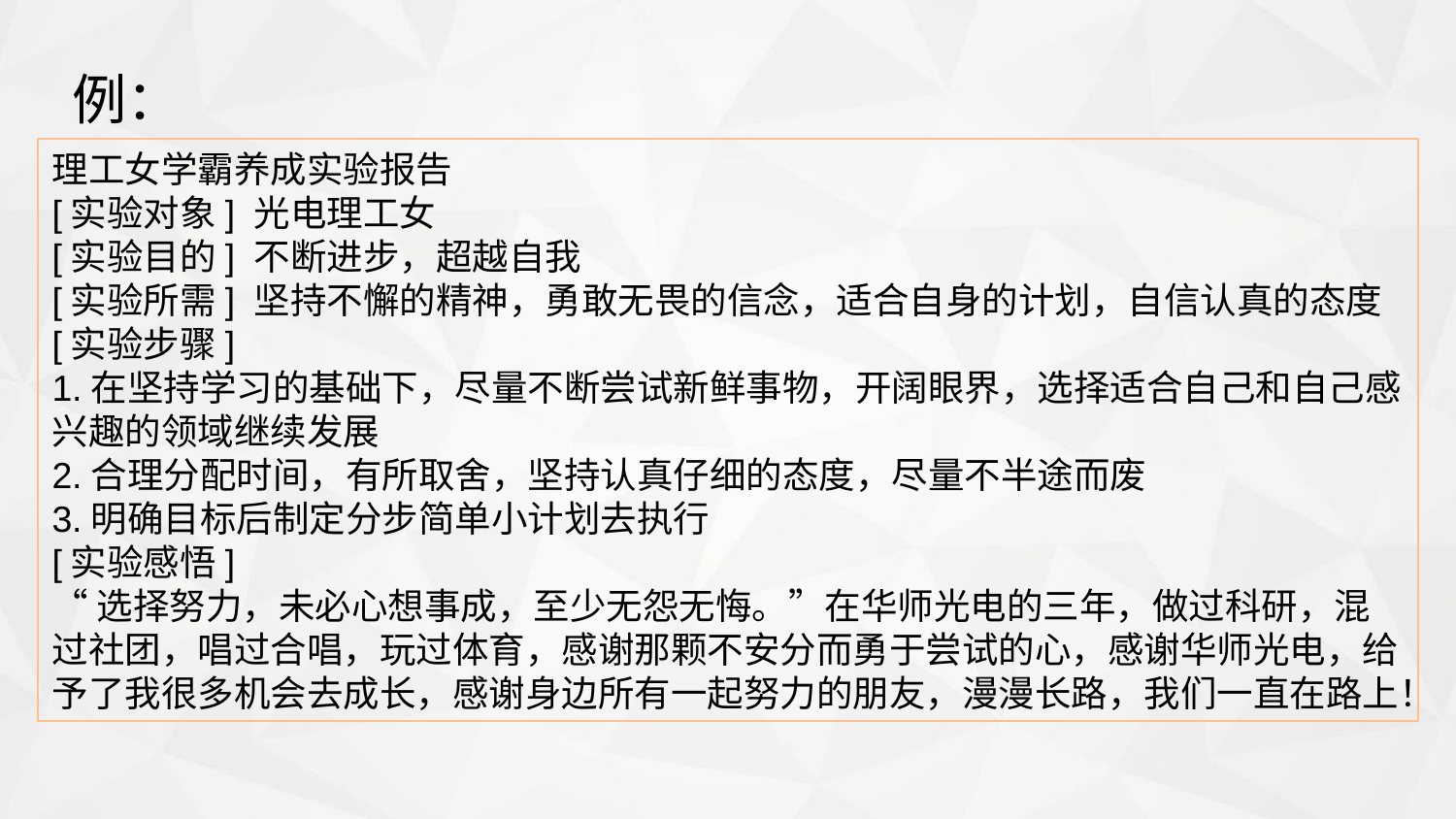

例：
理工女学霸养成实验报告
[实验对象] 光电理工女
[实验目的] 不断进步，超越自我
[实验所需] 坚持不懈的精神，勇敢无畏的信念，适合自身的计划，自信认真的态度
[实验步骤]
1.在坚持学习的基础下，尽量不断尝试新鲜事物，开阔眼界，选择适合自己和自己感兴趣的领域继续发展
2.合理分配时间，有所取舍，坚持认真仔细的态度，尽量不半途而废
3.明确目标后制定分步简单小计划去执行
[实验感悟]
“选择努力，未必心想事成，至少无怨无悔。”在华师光电的三年，做过科研，混过社团，唱过合唱，玩过体育，感谢那颗不安分而勇于尝试的心，感谢华师光电，给予了我很多机会去成长，感谢身边所有一起努力的朋友，漫漫长路，我们一直在路上！